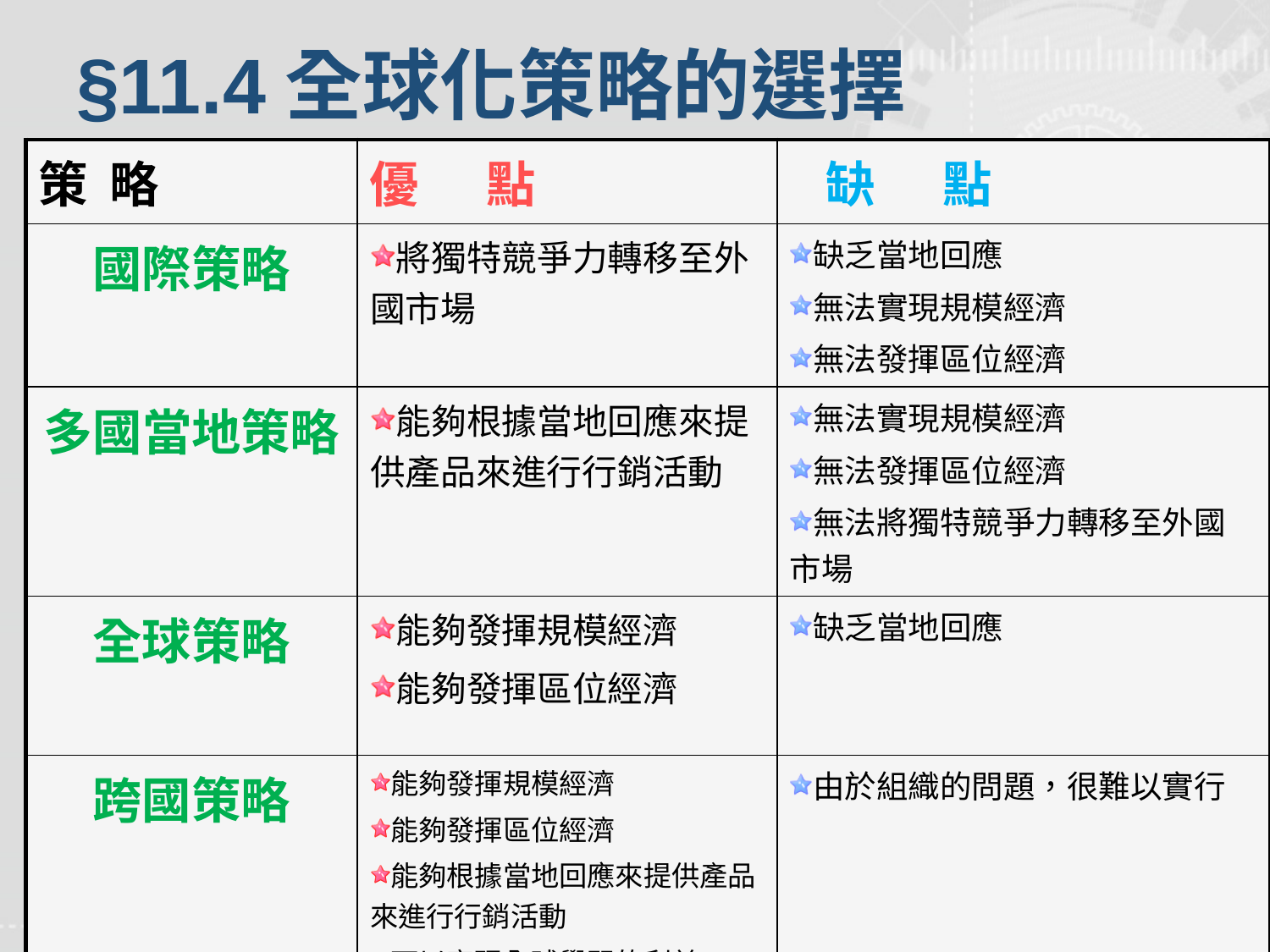

# §11.4全球化策略的選擇
| 策 略 | 優 點 | 缺 點 |
| --- | --- | --- |
| 國際策略 | 將獨特競爭力轉移至外國市場 | 缺乏當地回應 無法實現規模經濟 無法發揮區位經濟 |
| 多國當地策略 | 能夠根據當地回應來提供產品來進行行銷活動 | 無法實現規模經濟 無法發揮區位經濟 無法將獨特競爭力轉移至外國市場 |
| 全球策略 | 能夠發揮規模經濟 能夠發揮區位經濟 | 缺乏當地回應 |
| 跨國策略 | 能夠發揮規模經濟 能夠發揮區位經濟 能夠根據當地回應來提供產品來進行行銷活動 可以實現全球學習的利益 | 由於組織的問題，很難以實行 |
 各種全球化策略的優缺點

策略管理學   Chapter 11   全球策略布局
11-22